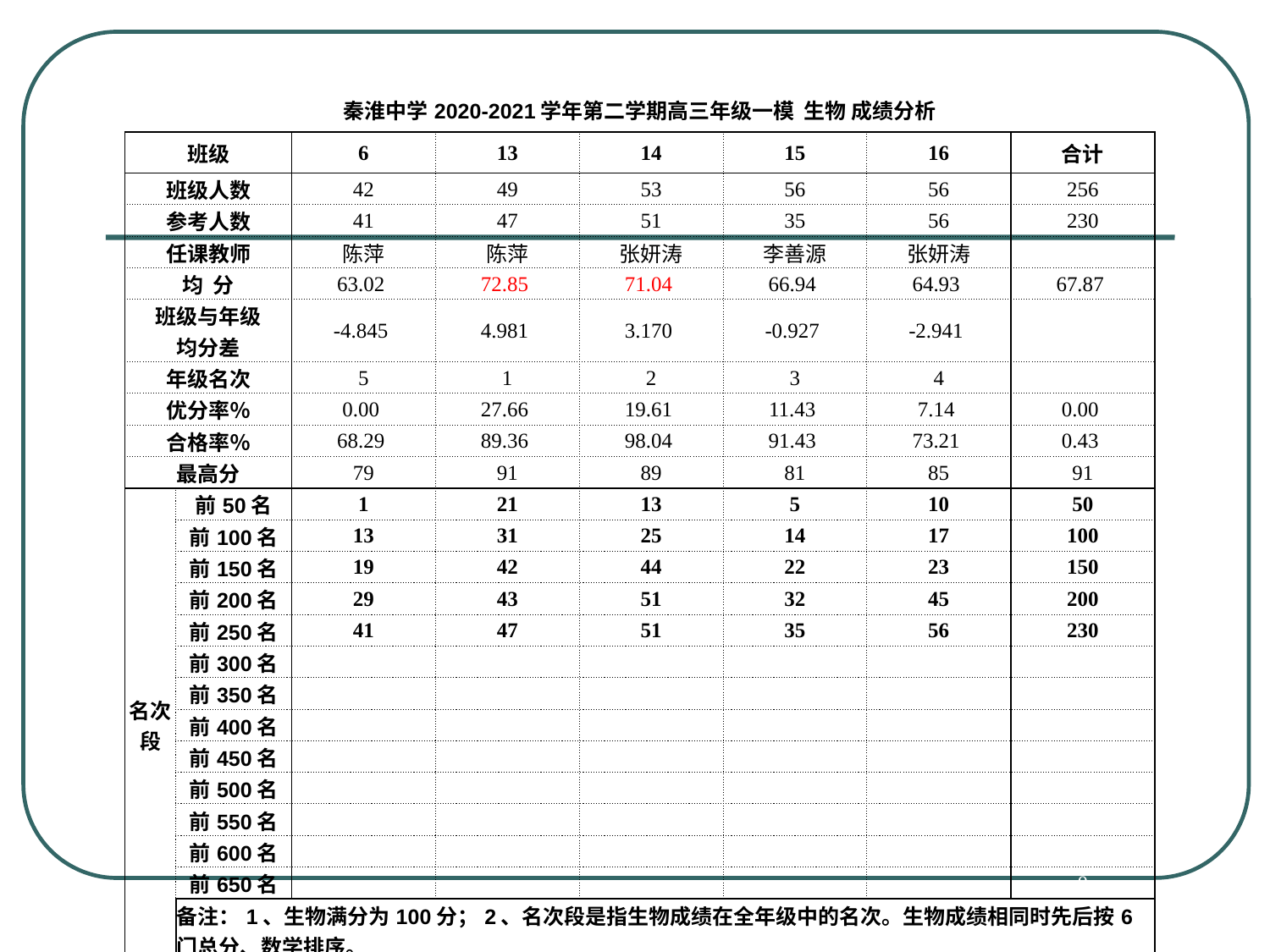

| 秦淮中学2020-2021学年第二学期高三年级一模 生物 成绩分析 |  |  |  |  |  |  |  |
| --- | --- | --- | --- | --- | --- | --- | --- |
| 班级 |  | 6 | 13 | 14 | 15 | 16 | 合计 |
| 班级人数 |  | 42 | 49 | 53 | 56 | 56 | 256 |
| 参考人数 |  | 41 | 47 | 51 | 35 | 56 | 230 |
| 任课教师 |  | 陈萍 | 陈萍 | 张妍涛 | 李善源 | 张妍涛 |  |
| 均 分 |  | 63.02 | 72.85 | 71.04 | 66.94 | 64.93 | 67.87 |
| 班级与年级 均分差 |  | -4.845 | 4.981 | 3.170 | -0.927 | -2.941 |  |
| 年级名次 |  | 5 | 1 | 2 | 3 | 4 |  |
| 优分率％ |  | 0.00 | 27.66 | 19.61 | 11.43 | 7.14 | 0.00 |
| 合格率％ |  | 68.29 | 89.36 | 98.04 | 91.43 | 73.21 | 0.43 |
| 最高分 |  | 79 | 91 | 89 | 81 | 85 | 91 |
| 名次段 | 前50名 | 1 | 21 | 13 | 5 | 10 | 50 |
|  | 前100名 | 13 | 31 | 25 | 14 | 17 | 100 |
|  | 前150名 | 19 | 42 | 44 | 22 | 23 | 150 |
|  | 前200名 | 29 | 43 | 51 | 32 | 45 | 200 |
|  | 前250名 | 41 | 47 | 51 | 35 | 56 | 230 |
|  | 前300名 |  |  |  |  |  | 0 |
|  | 前350名 |  |  |  |  |  | 0 |
|  | 前400名 |  |  |  |  |  | 0 |
|  | 前450名 |  |  |  |  |  | 0 |
|  | 前500名 |  |  |  |  |  | 0 |
|  | 前550名 |  |  |  |  |  | 0 |
|  | 前600名 |  |  |  |  |  | 0 |
|  | 前650名 |  |  |  |  |  | 0 |
|  | 备注：1、生物满分为100分；2、名次段是指生物成绩在全年级中的名次。生物成绩相同时先后按6门总分、数学排序。 |  |  |  |  |  |  |